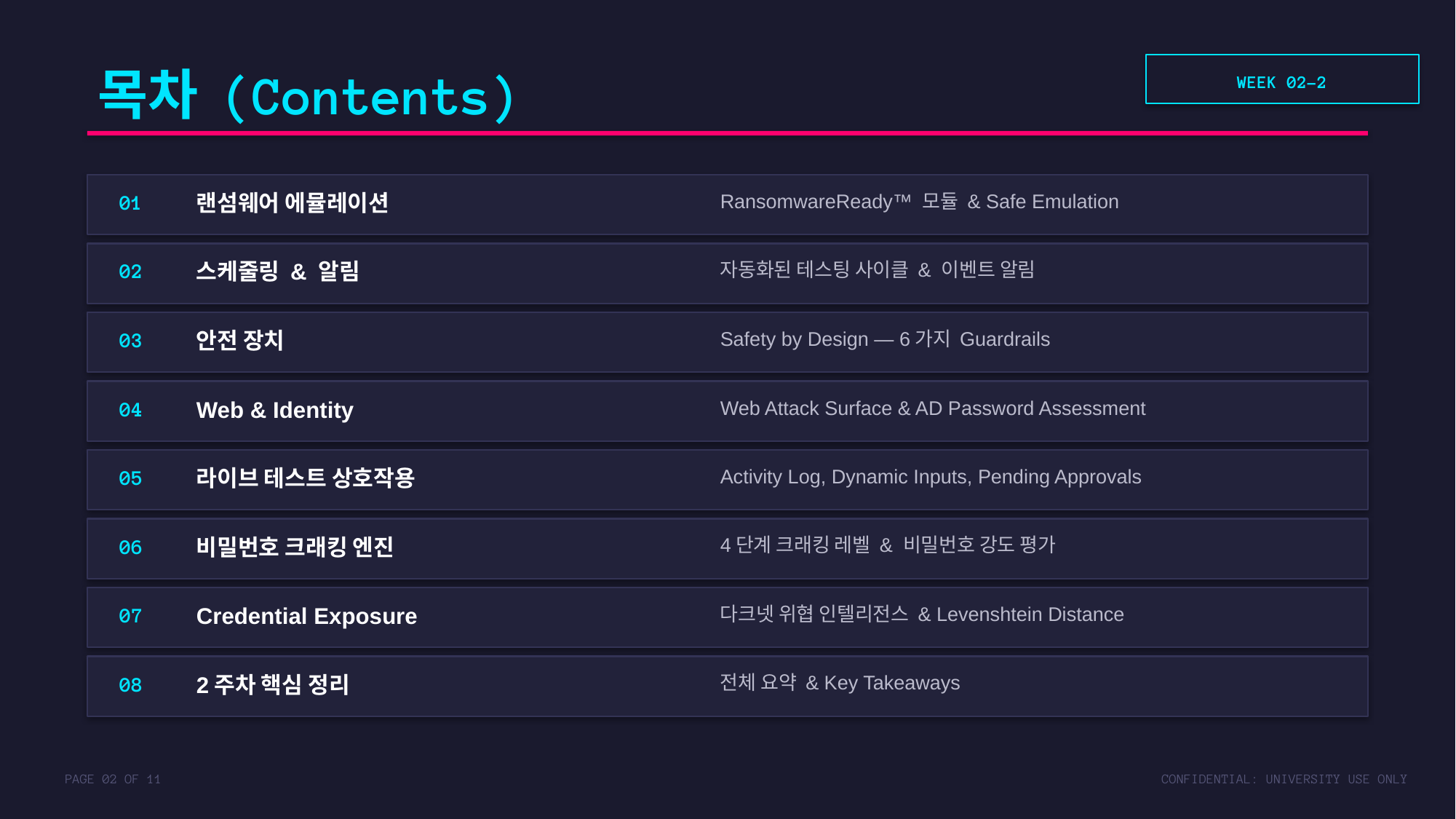

목차 (Contents)

WEEK 02-2

01
랜섬웨어 에뮬레이션
RansomwareReady™ 모듈 & Safe Emulation

02
스케줄링 & 알림
자동화된 테스팅 사이클 & 이벤트 알림

03
안전 장치
Safety by Design — 6가지 Guardrails

04
Web & Identity
Web Attack Surface & AD Password Assessment

05
라이브 테스트 상호작용
Activity Log, Dynamic Inputs, Pending Approvals

06
비밀번호 크래킹 엔진
4단계 크래킹 레벨 & 비밀번호 강도 평가

07
Credential Exposure
다크넷 위협 인텔리전스 & Levenshtein Distance

08
2주차 핵심 정리
전체 요약 & Key Takeaways
PAGE 02 OF 11
CONFIDENTIAL: UNIVERSITY USE ONLY